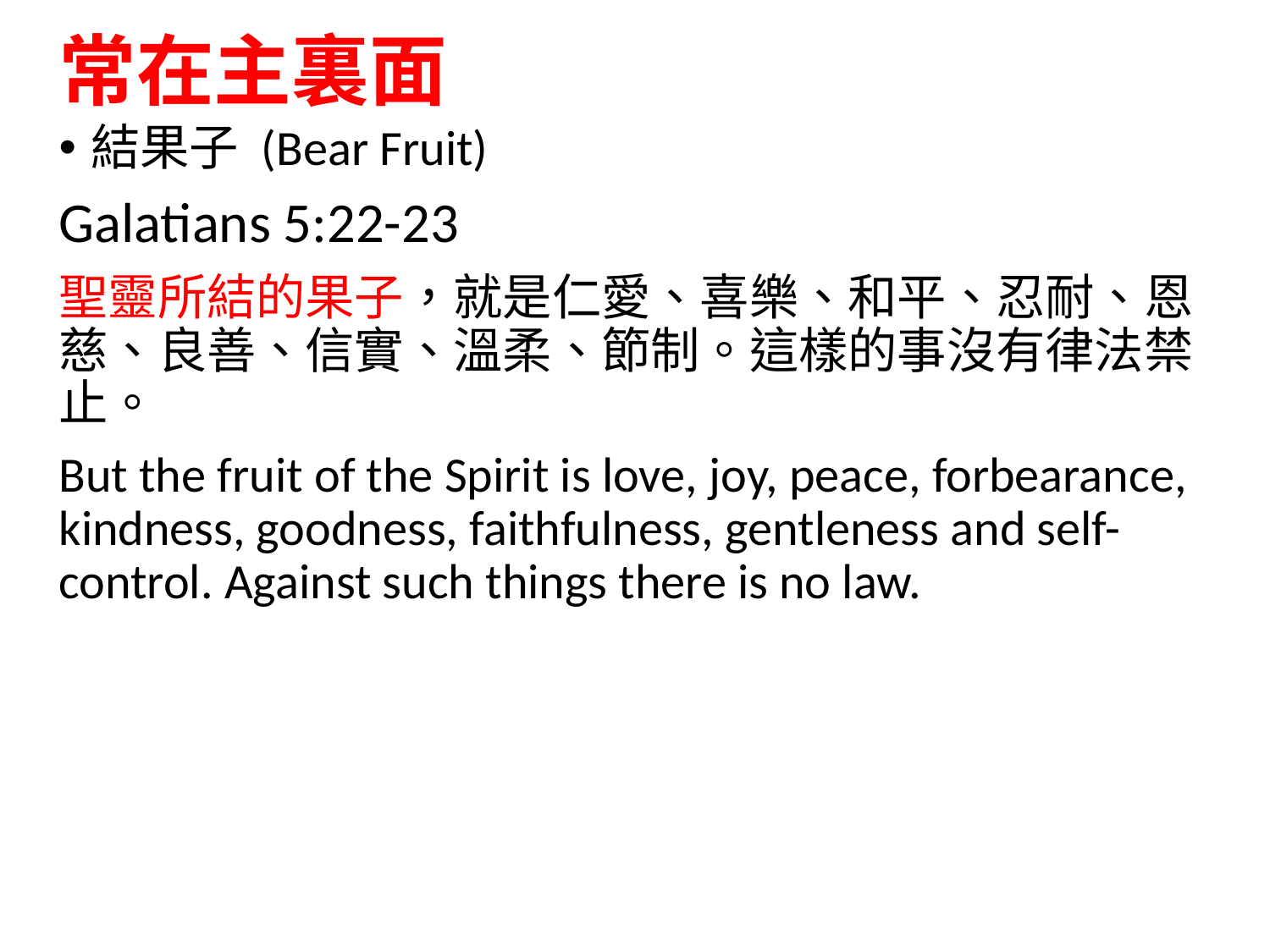

# 常在主裏面
結果子 (Bear Fruit)
Galatians 5:22-23
聖靈所結的果子，就是仁愛、喜樂、和平、忍耐、恩慈、良善、信實、溫柔、節制。這樣的事沒有律法禁止。
But the fruit of the Spirit is love, joy, peace, forbearance, kindness, goodness, faithfulness, gentleness and self-control. Against such things there is no law.